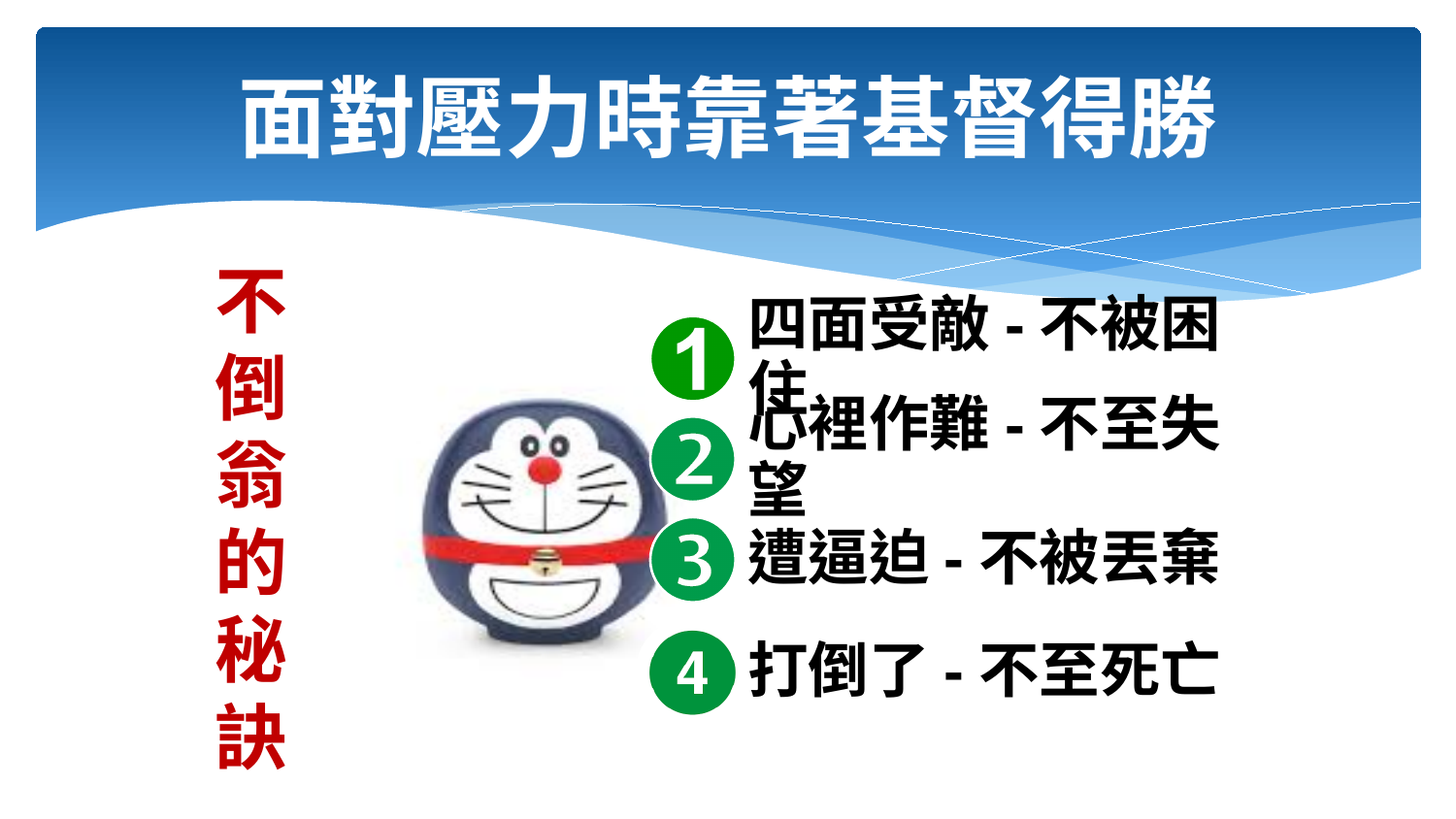

# 面對壓力時靠著基督得勝
不倒翁的秘訣

四面受敵-不被困住
心裡作難-不至失望
遭逼迫-不被丟棄
打倒了-不至死亡